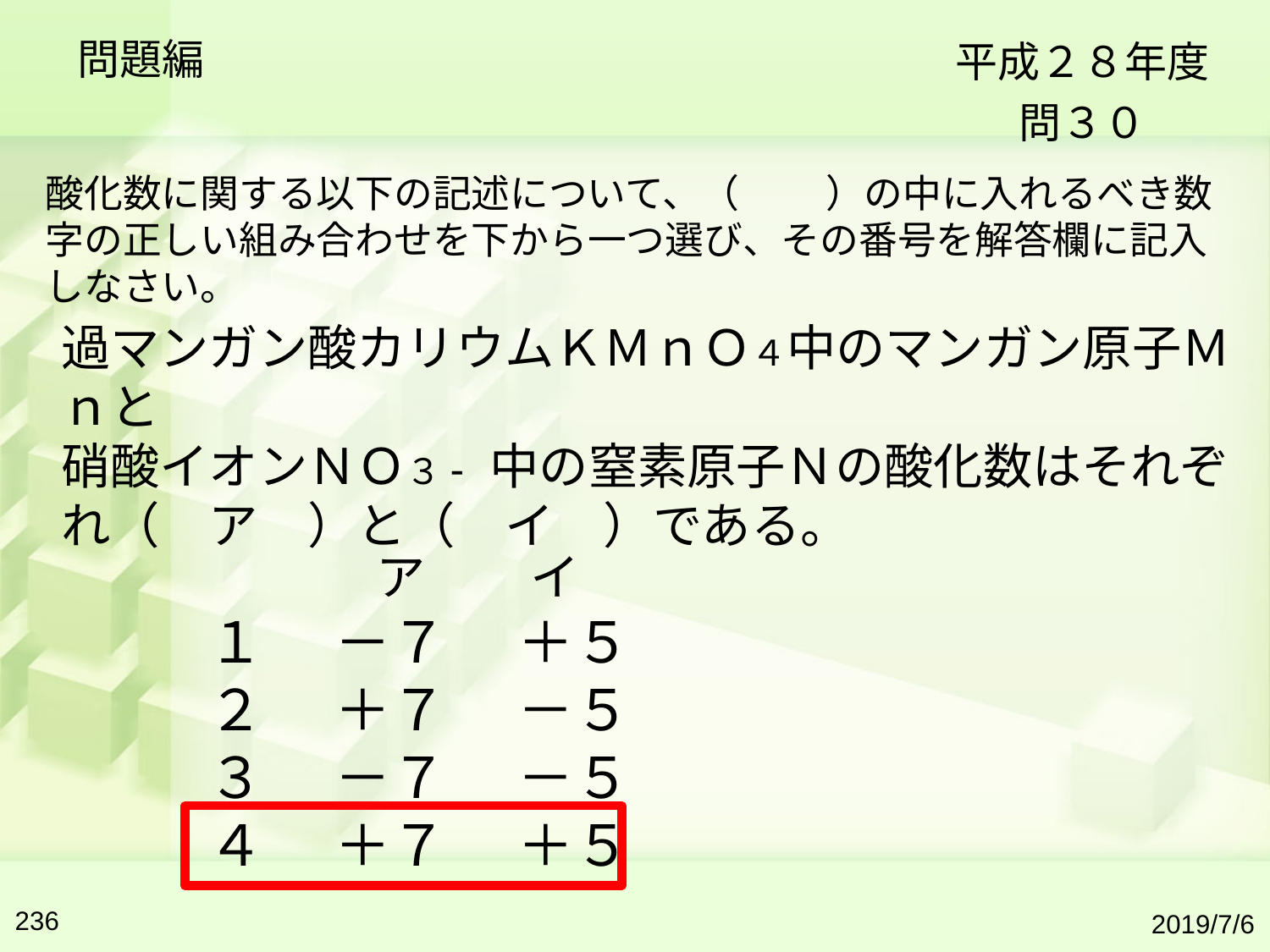

問題編
平成２８年度
問３０
酸化数に関する以下の記述について、（ 　　）の中に入れるべき数字の正しい組み合わせを下から一つ選び、その番号を解答欄に記入しなさい。
過マンガン酸カリウムＫＭｎＯ４中のマンガン原子Ｍｎと
硝酸イオンＮＯ３- 中の窒素原子Ｎの酸化数はそれぞれ（　ア　）と（　イ　）である。
	　ア	 　イ
１	－７	　＋５
２	＋７	　－５
３	－７	　－５
４	＋７	　＋５

236
2019/7/6